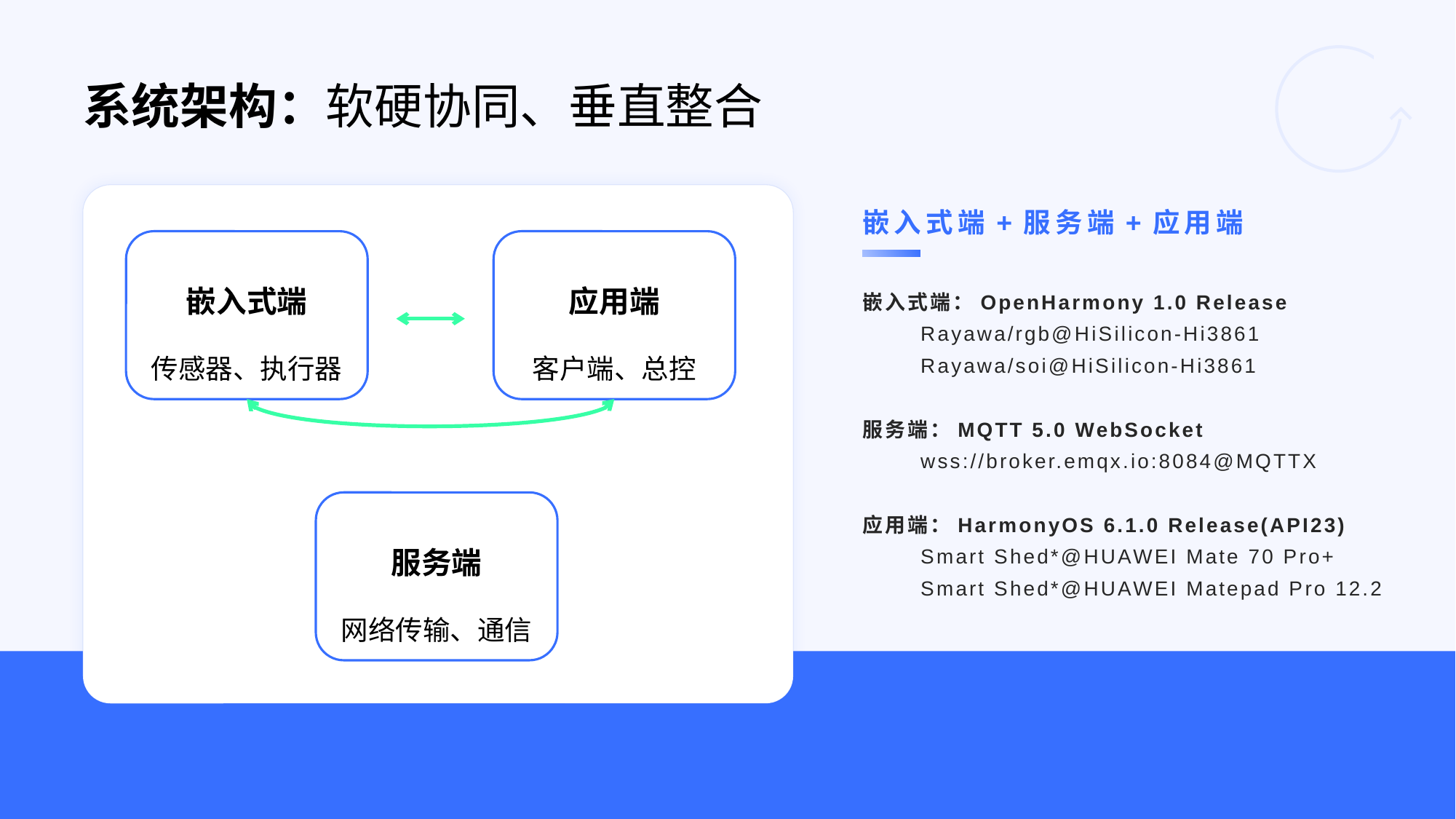

# 系统架构：软硬协同、垂直整合

嵌入式端+服务端+应用端
嵌入式端
传感器、执行器
应用端
客户端、总控

嵌入式端：OpenHarmony 1.0 Release
Rayawa/rgb@HiSilicon-Hi3861
Rayawa/soi@HiSilicon-Hi3861

服务端：MQTT 5.0 WebSocket
wss://broker.emqx.io:8084@MQTTX

应用端：HarmonyOS 6.1.0 Release(API23)
Smart Shed*@HUAWEI Mate 70 Pro+
Smart Shed*@HUAWEI Matepad Pro 12.2
服务端
网络传输、通信